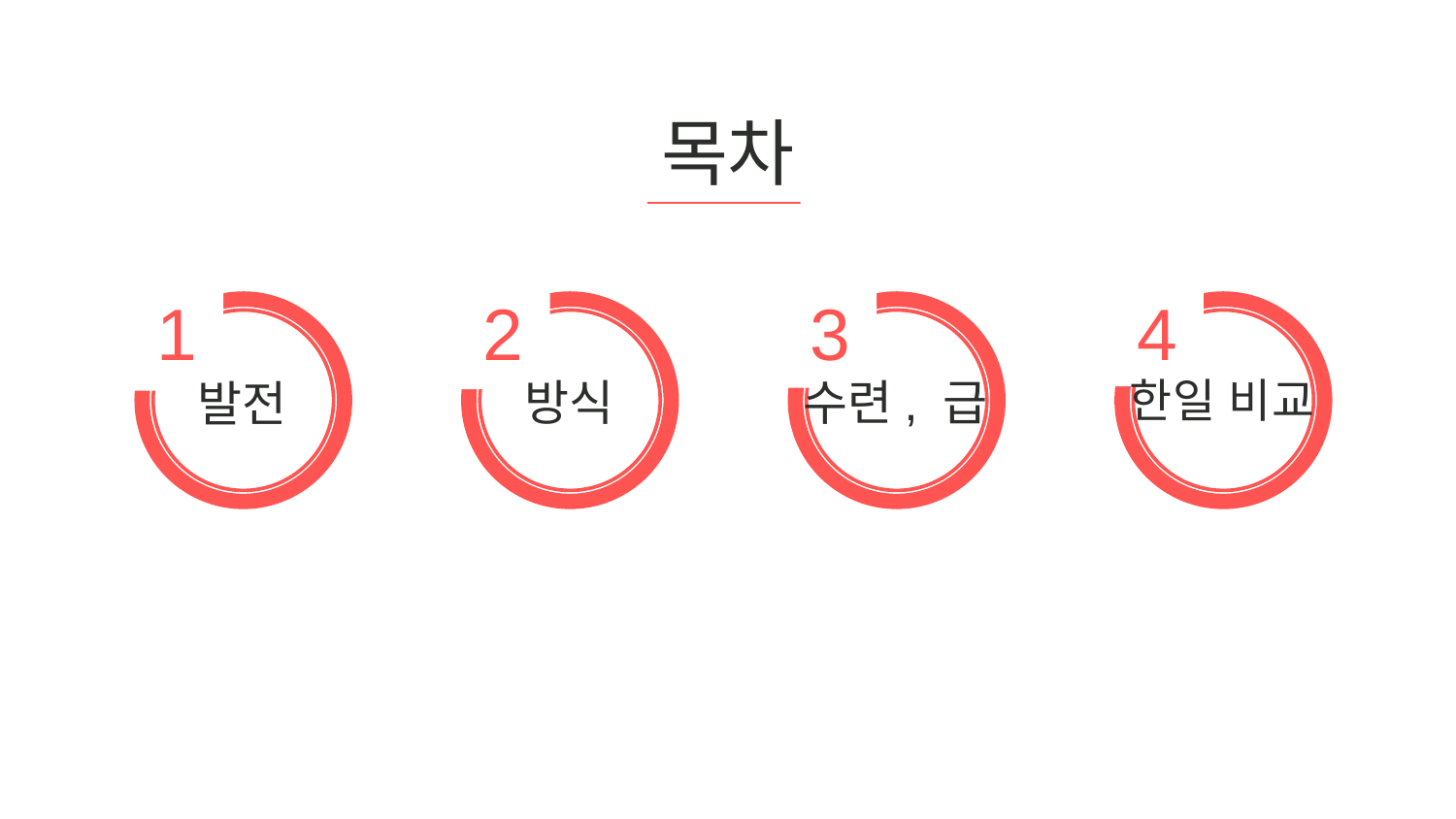

목차
한일 비교
수련, 급
방식
발전